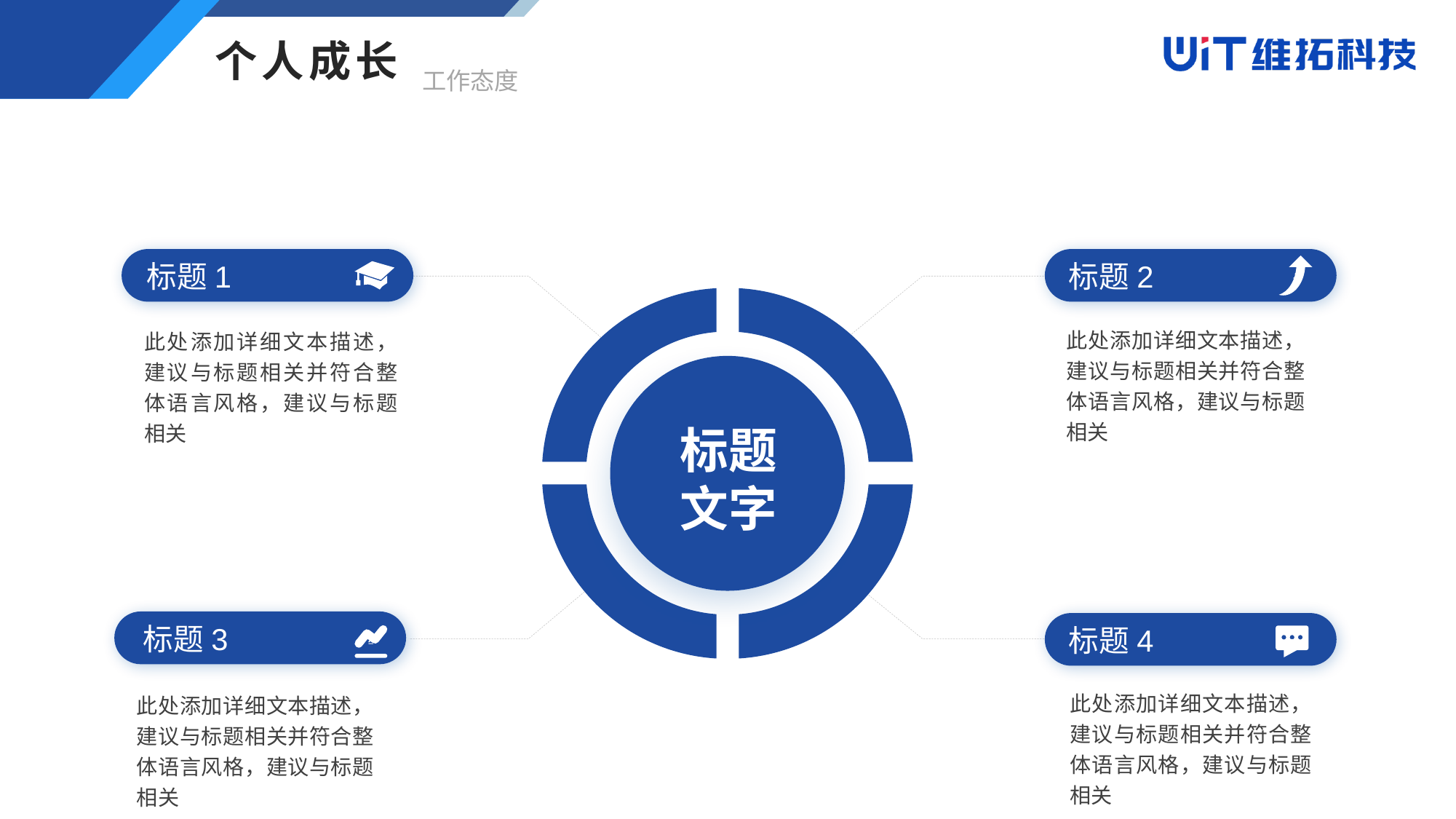

个人成长
工作态度

标题1
标题2

此处添加详细文本描述，建议与标题相关并符合整体语言风格，建议与标题相关
此处添加详细文本描述，建议与标题相关并符合整体语言风格，建议与标题相关

标题
文字

标题3
标题4

此处添加详细文本描述，建议与标题相关并符合整体语言风格，建议与标题相关
此处添加详细文本描述，建议与标题相关并符合整体语言风格，建议与标题相关